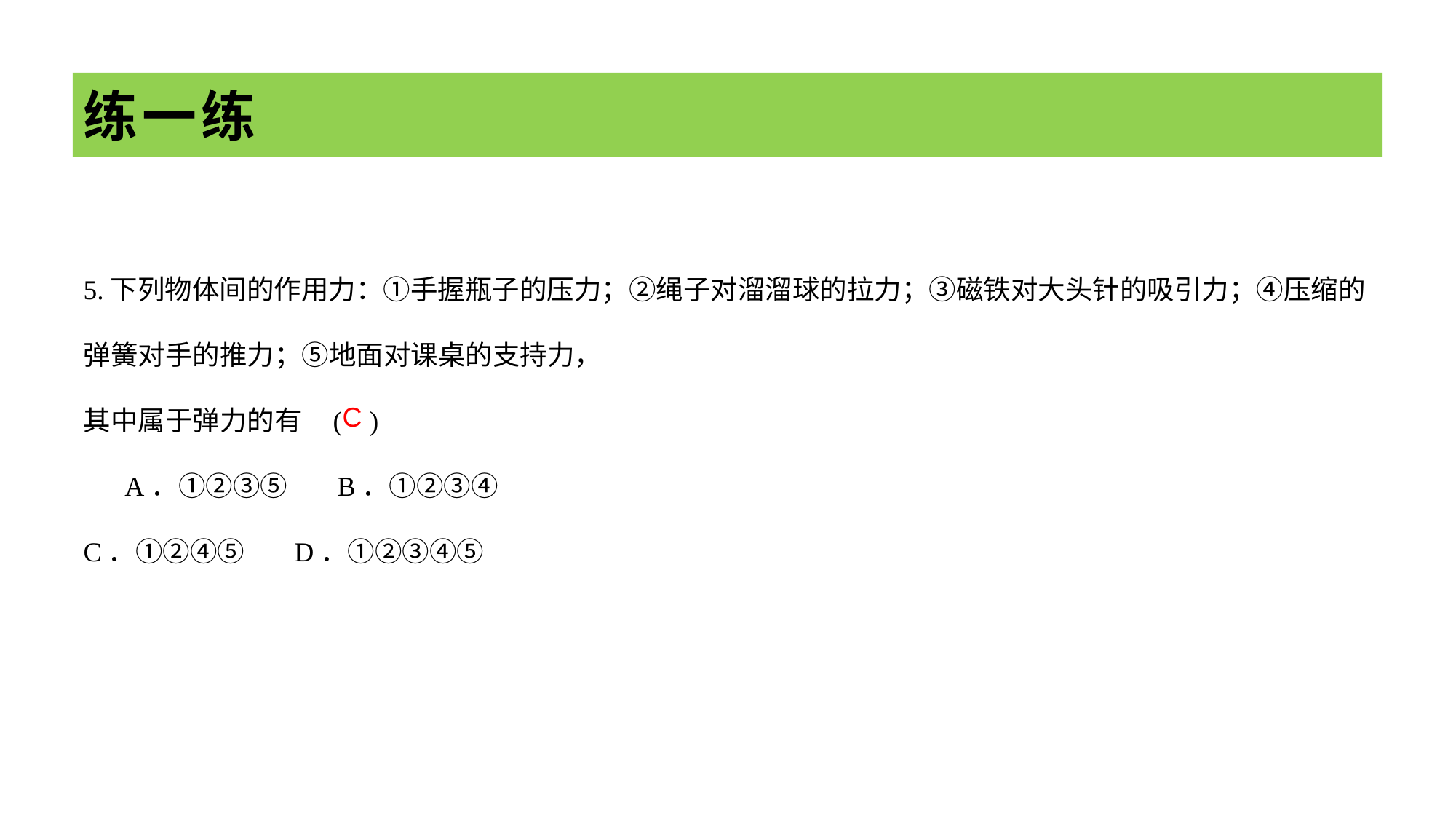

# 练一练
5.下列物体间的作用力：①手握瓶子的压力；②绳子对溜溜球的拉力；③磁铁对大头针的吸引力；④压缩的弹簧对手的推力；⑤地面对课桌的支持力，
其中属于弹力的有    (    )
      A．①②③⑤       B．①②③④
C．①②④⑤       D．①②③④⑤
C